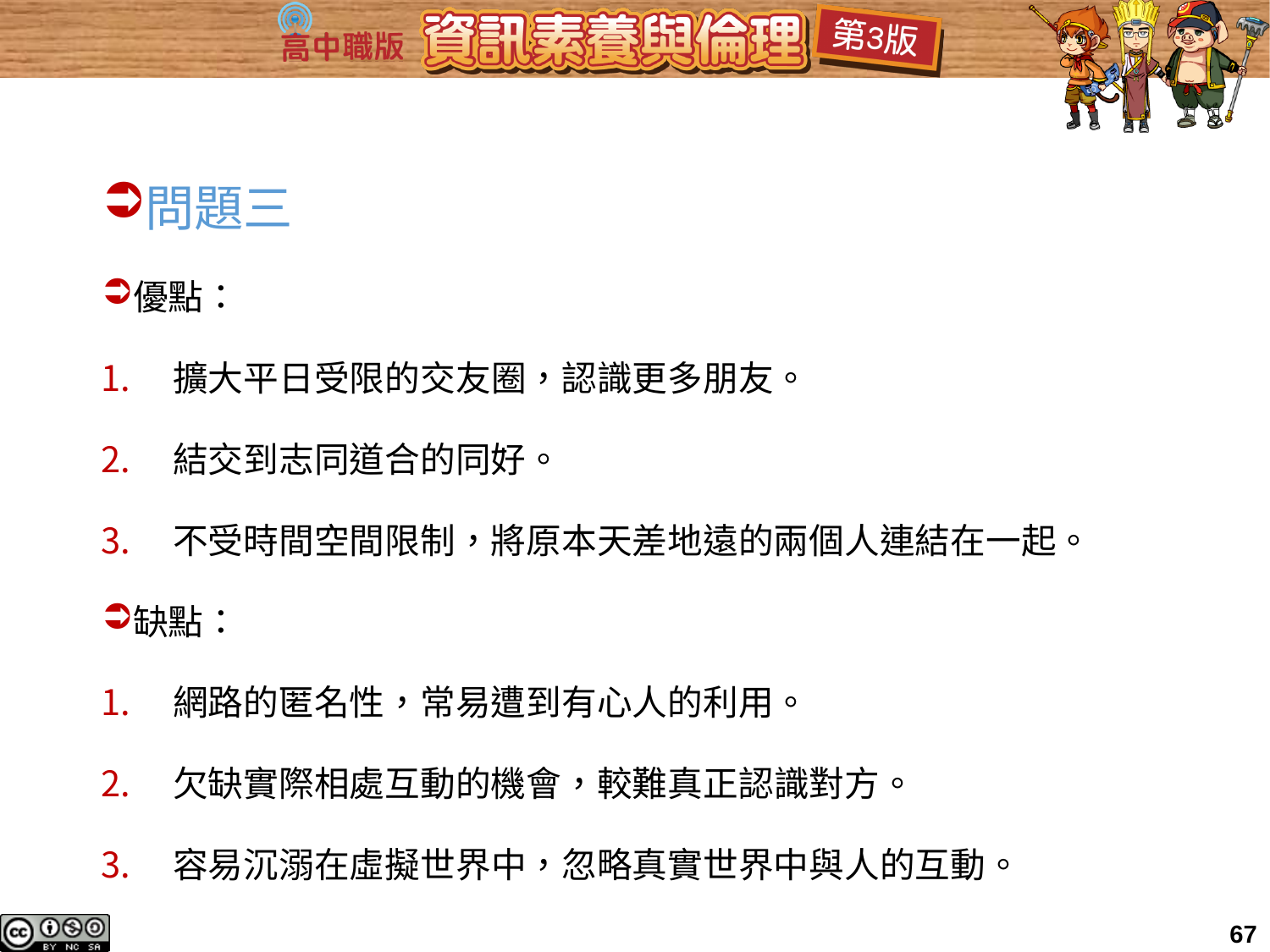

問題三
優點：
擴大平日受限的交友圈，認識更多朋友。
結交到志同道合的同好。
不受時間空間限制，將原本天差地遠的兩個人連結在一起。
缺點：
網路的匿名性，常易遭到有心人的利用。
欠缺實際相處互動的機會，較難真正認識對方。
容易沉溺在虛擬世界中，忽略真實世界中與人的互動。

67